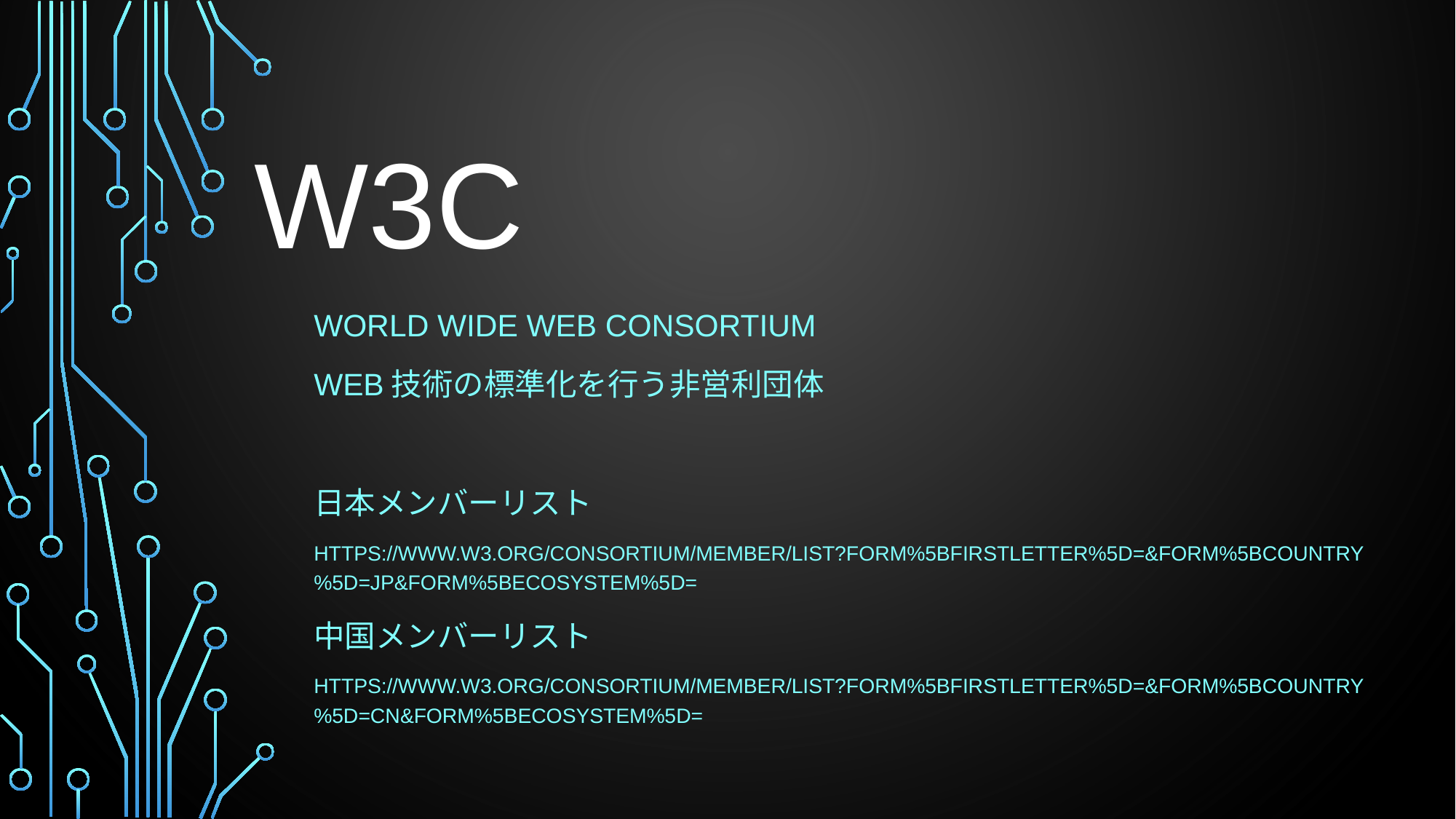

# W3C
World Wide Web Consortium
Web技術の標準化を行う非営利団体

日本メンバーリスト
https://www.w3.org/Consortium/Member/List?form%5BfirstLetter%5D=&form%5Bcountry%5D=JP&form%5Becosystem%5D=
中国メンバーリスト
https://www.w3.org/Consortium/Member/List?form%5BfirstLetter%5D=&form%5Bcountry%5D=CN&form%5Becosystem%5D=